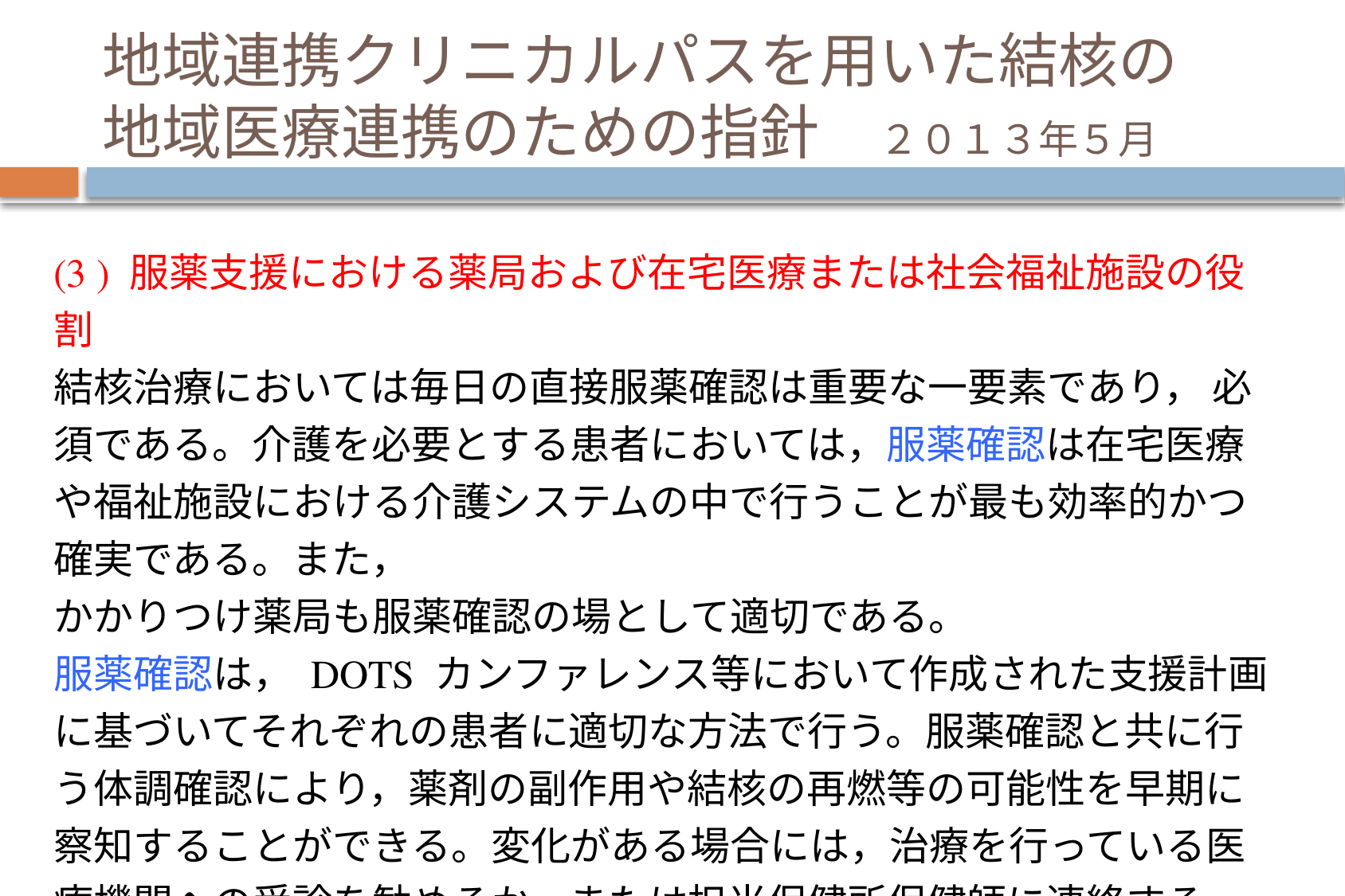

# 地域連携クリニカルパスを用いた結核の 地域医療連携のための指針　２０１３年５月
(3 ) 服薬支援における薬局および在宅医療または社会福祉施設の役割
結核治療においては毎日の直接服薬確認は重要な一要素であり， 必須である。介護を必要とする患者においては，服薬確認は在宅医療や福祉施設における介護システムの中で行うことが最も効率的かつ確実である。また，
かかりつけ薬局も服薬確認の場として適切である。
服薬確認は， DOTS カンファレンス等において作成された支援計画に基づいてそれぞれの患者に適切な方法で行う。服薬確認と共に行う体調確認により，薬剤の副作用や結核の再燃等の可能性を早期に察知することができる。変化がある場合には，治療を行っている医療機関への受診を勧めるか，または担当保健所保健師に連絡する。